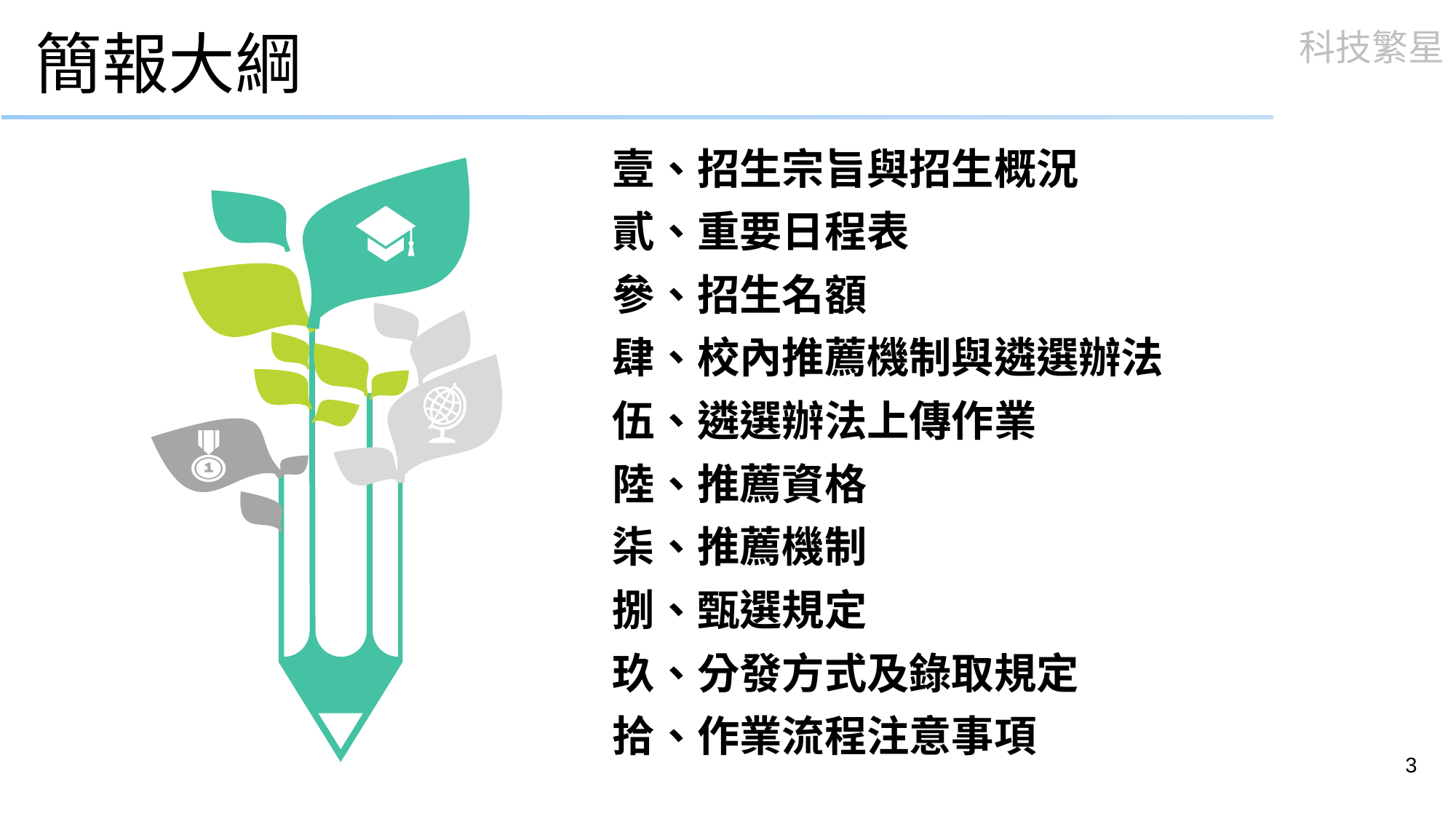

# 簡報大綱
壹、招生宗旨與招生概況
貳、重要日程表
參、招生名額
肆、校內推薦機制與遴選辦法
伍、遴選辦法上傳作業
陸、推薦資格
柒、推薦機制
捌、甄選規定
玖、分發方式及錄取規定
拾、作業流程注意事項

3